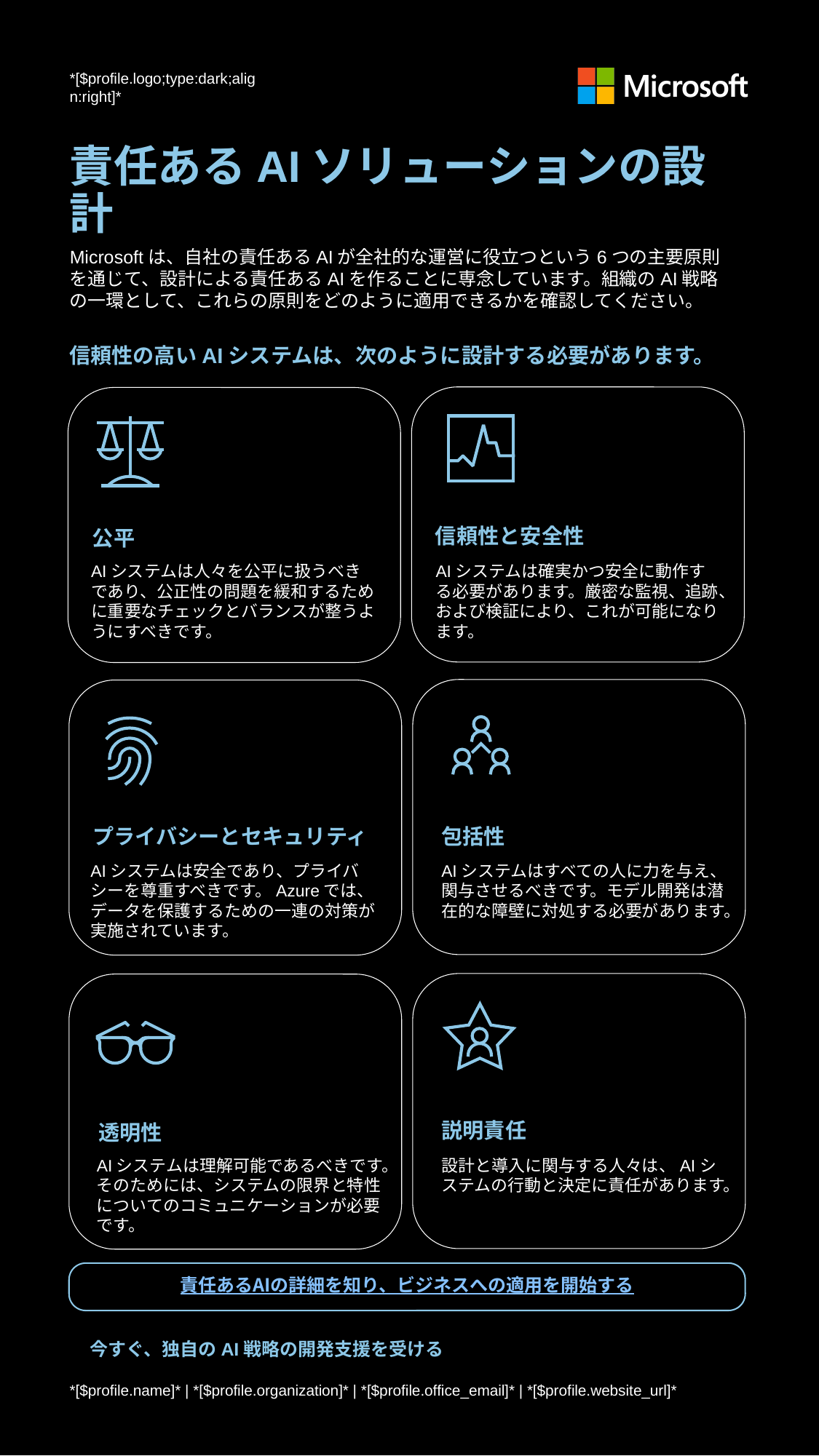

*[$profile.logo;type:dark;align:right]*
責任あるAIソリューションの設計
Microsoftは、自社の責任あるAIが全社的な運営に役立つという6つの主要原則を通じて、設計による責任あるAIを作ることに専念しています。組織のAI戦略の一環として、これらの原則をどのように適用できるかを確認してください。
信頼性の高いAIシステムは、次のように設計する必要があります。

信頼性と安全性
公平
AIシステムは人々を公平に扱うべきであり、公正性の問題を緩和するために重要なチェックとバランスが整うようにすべきです。
AIシステムは確実かつ安全に動作する必要があります。厳密な監視、追跡、および検証により、これが可能になります。

包括性
プライバシーとセキュリティ
AIシステムは安全であり、プライバシーを尊重すべきです。Azureでは、データを保護するための一連の対策が実施されています。
AIシステムはすべての人に力を与え、関与させるべきです。モデル開発は潜在的な障壁に対処する必要があります。

説明責任
透明性
AIシステムは理解可能であるべきです。そのためには、システムの限界と特性についてのコミュニケーションが必要です。
設計と導入に関与する人々は、AIシステムの行動と決定に責任があります。
責任あるAIの詳細を知り、ビジネスへの適用を開始する
今すぐ、独自のAI戦略の開発支援を受ける
*[$profile.name]* | *[$profile.organization]* | *[$profile.office_email]* | *[$profile.website_url]*